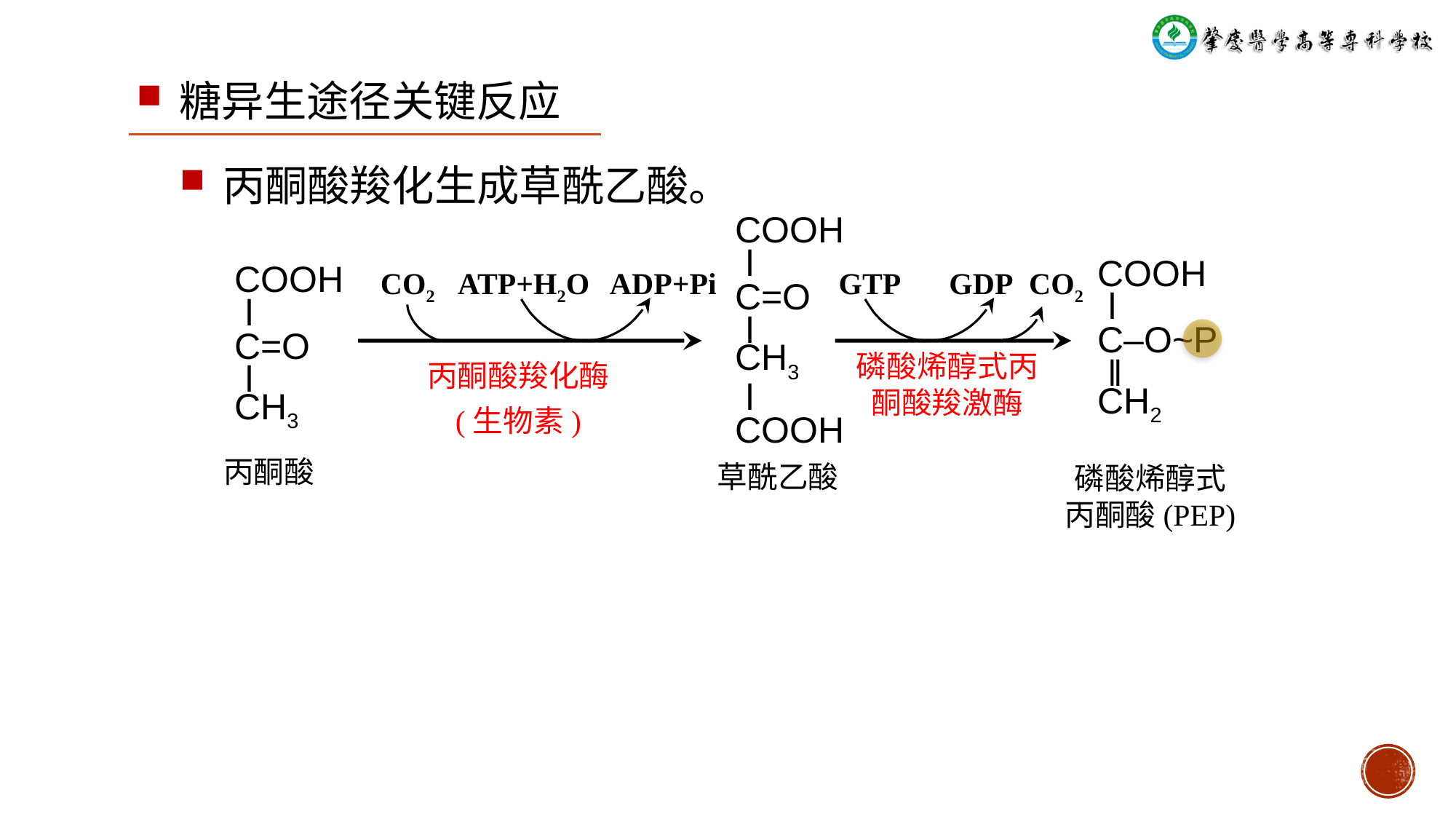

糖异生途径关键反应
丙酮酸羧化生成草酰乙酸。
COOH
 ǀ
C=O
 ǀ
CH3
 ǀ
COOH

COOH
 ǀ
C‒O~P
 ǁ
CH2
CO2
ATP+H2O
ADP+Pi
GTP
GDP
CO2
COOH
 ǀ
C=O
 ǀ
CH3

丙酮酸羧化酶
(生物素)
磷酸烯醇式丙酮酸羧激酶
丙酮酸
草酰乙酸
磷酸烯醇式
丙酮酸(PEP)